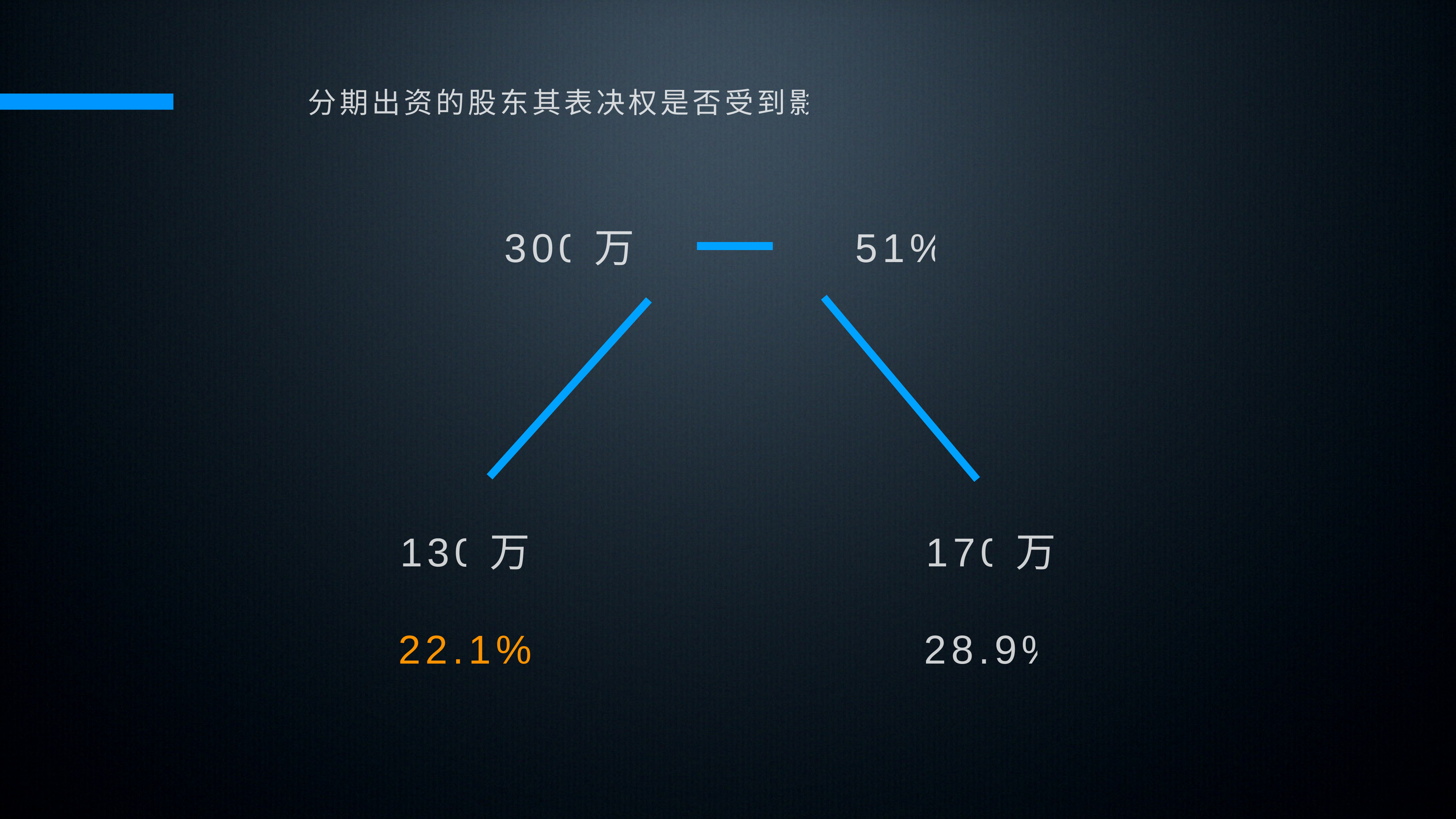

分期出资的股东其表决权是否受到影响？

300万
51%

130万
170万
22.1%
28.9%